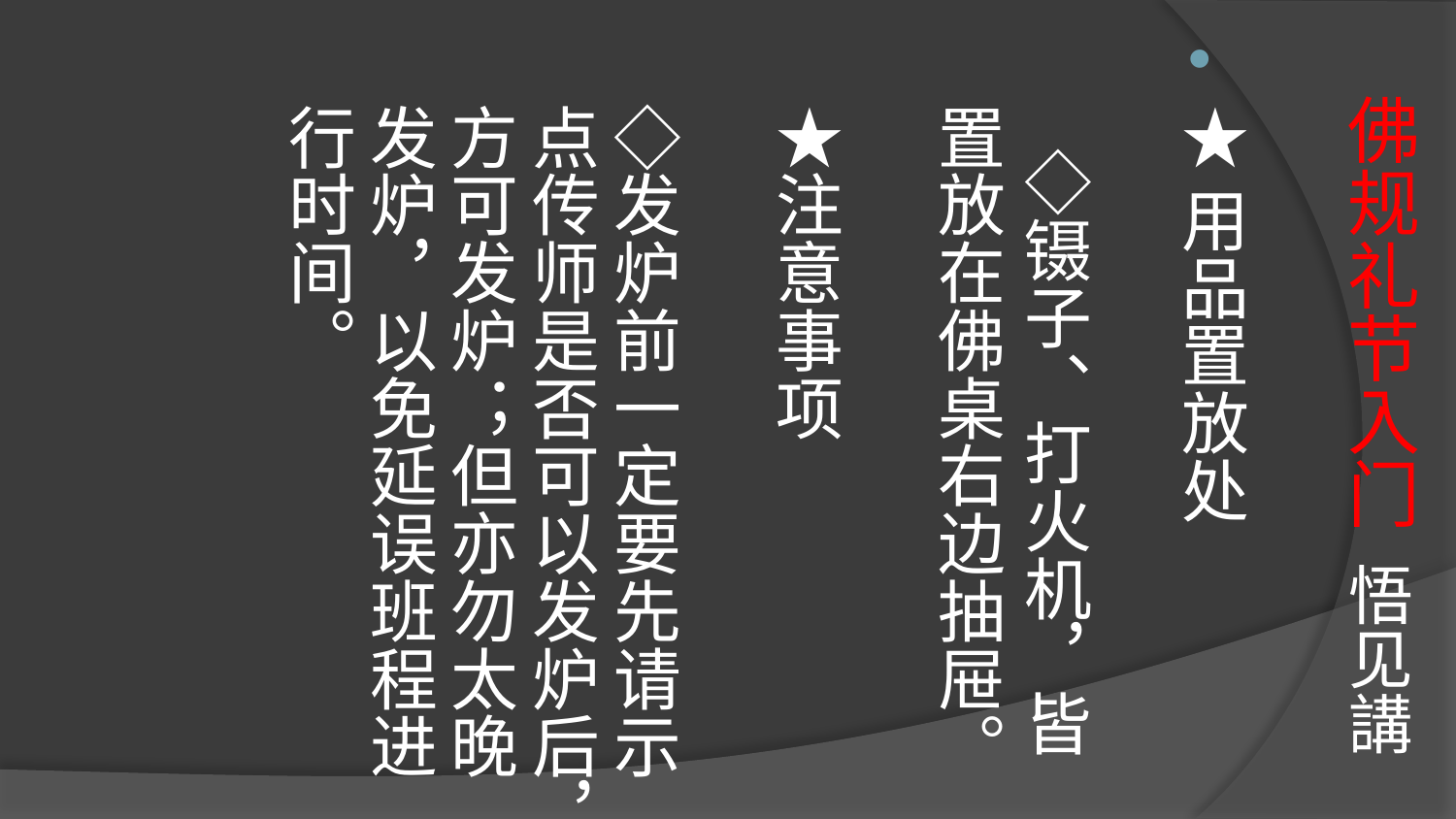

# 佛规礼节入门  悟见講
★用品置放处
   ◇镊子、打火机，皆置放在佛桌右边抽屉。
★注意事项
◇发炉前一定要先请示点传师是否可以发炉后，方可发炉；但亦勿太晚发炉，以免延误班程进行时间。